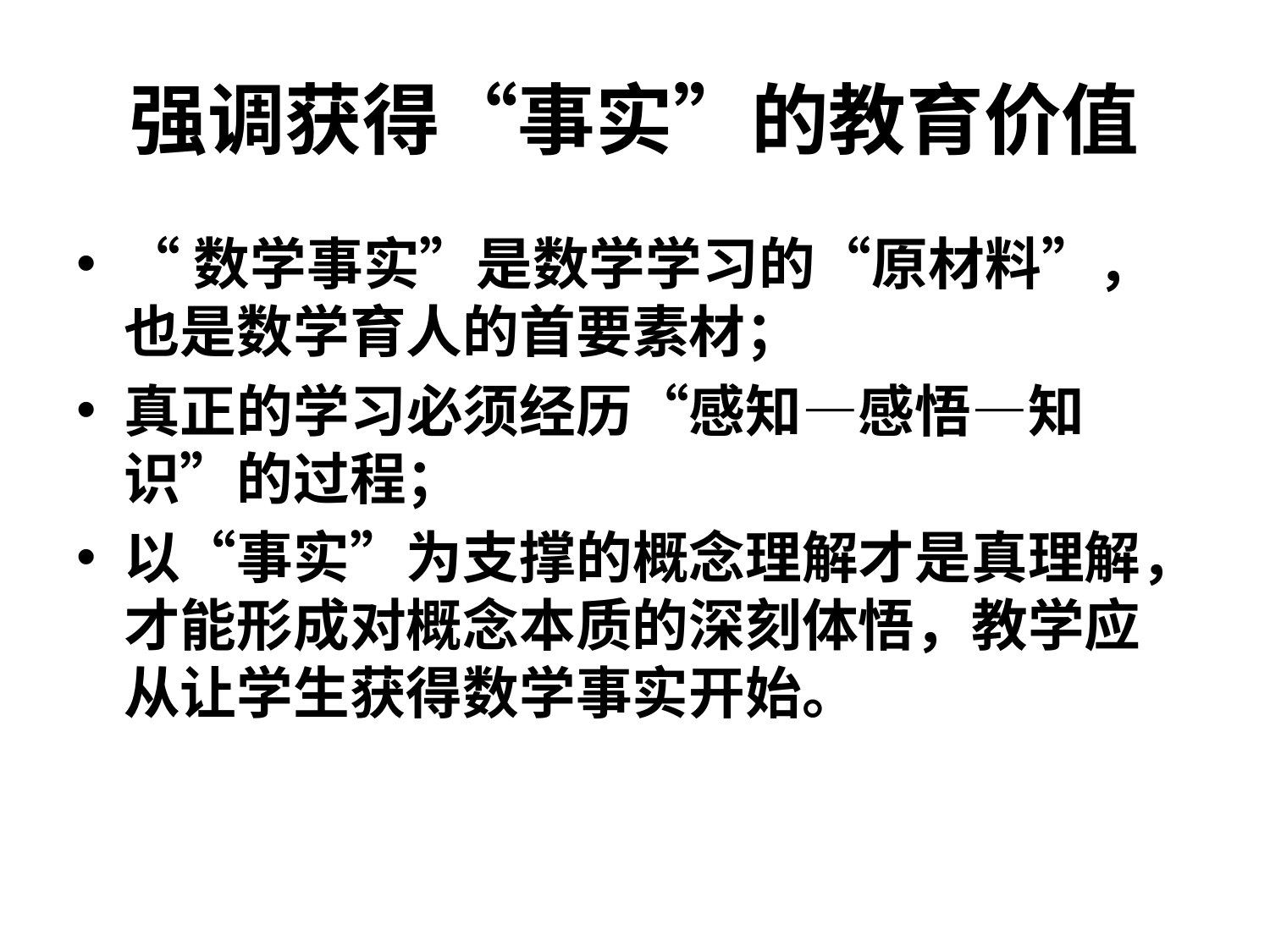

# 强调获得“事实”的教育价值
“数学事实”是数学学习的“原材料”，也是数学育人的首要素材；
真正的学习必须经历“感知—感悟—知识”的过程；
以“事实”为支撑的概念理解才是真理解，才能形成对概念本质的深刻体悟，教学应从让学生获得数学事实开始。